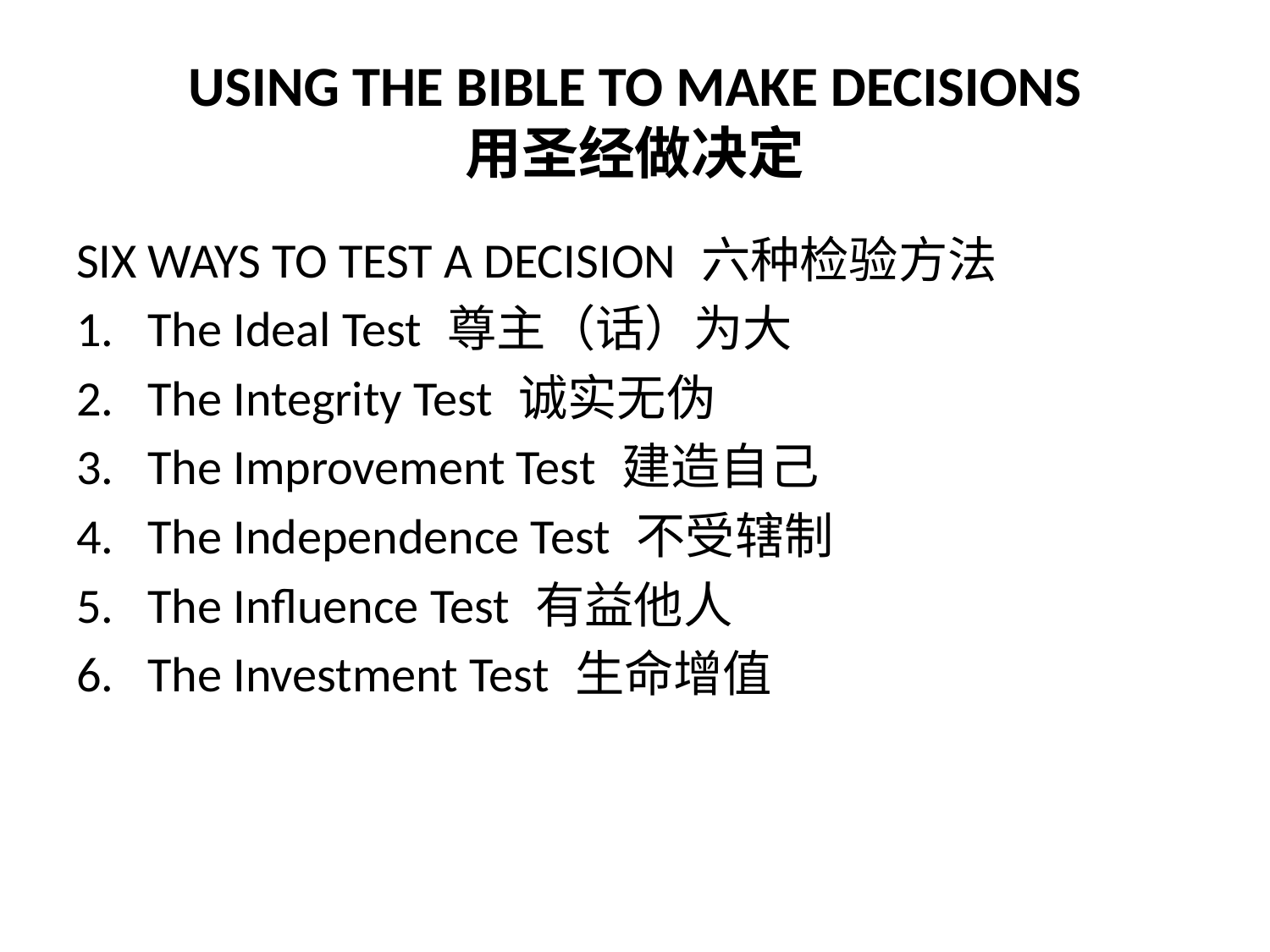

# USING THE BIBLE TO MAKE DECISIONS 用圣经做决定
SIX WAYS TO TEST A DECISION 六种检验方法
The Ideal Test 尊主（话）为大
The Integrity Test 诚实无伪
The Improvement Test 建造自己
The Independence Test 不受辖制
The Influence Test 有益他人
The Investment Test 生命增值